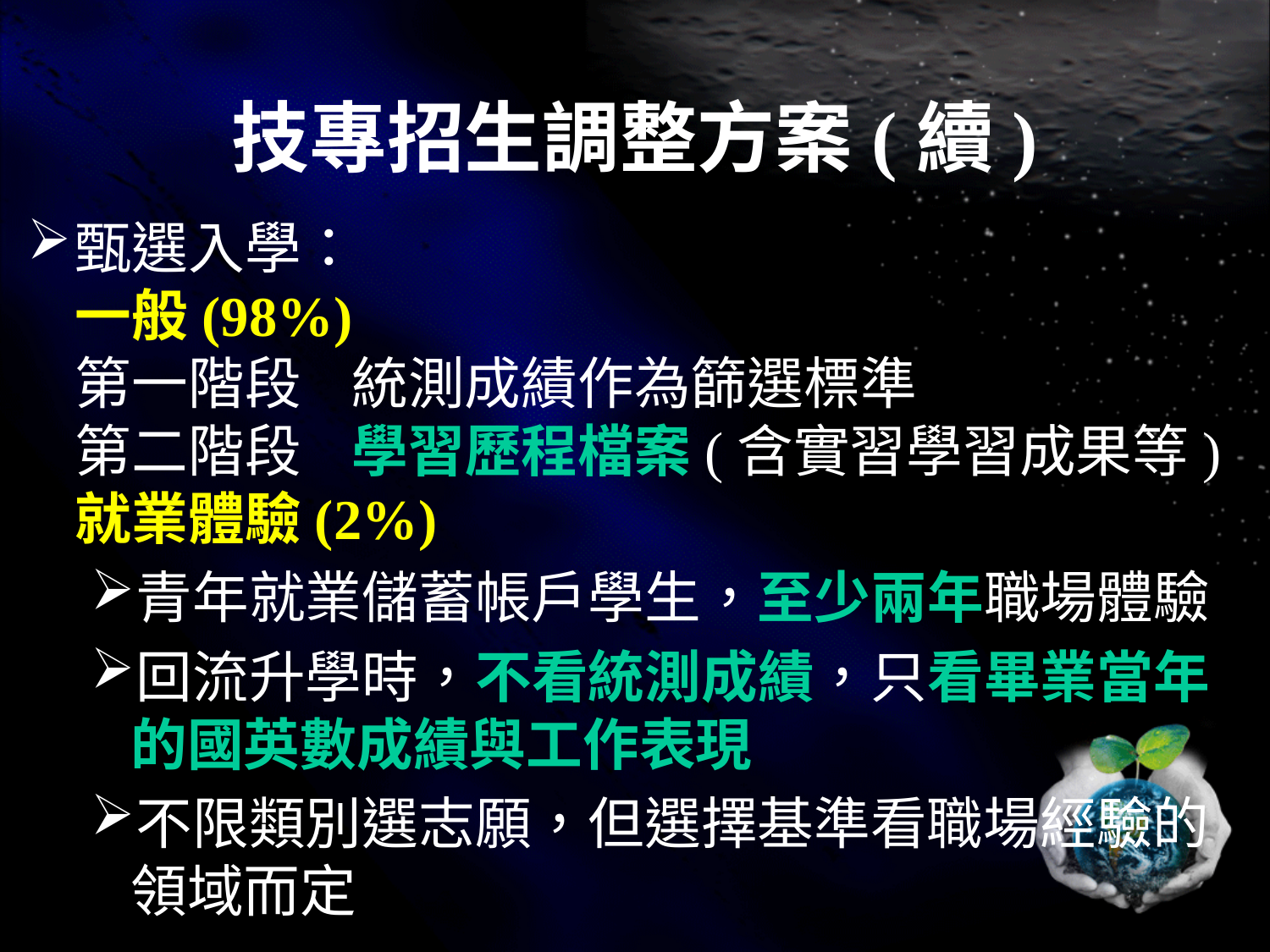

# 技專招生調整方案(續)
甄選入學：
一般(98%)
第一階段    統測成績作為篩選標準
第二階段    學習歷程檔案(含實習學習成果等)
就業體驗(2%)
青年就業儲蓄帳戶學生，至少兩年職場體驗
回流升學時，不看統測成績，只看畢業當年的國英數成績與工作表現
不限類別選志願，但選擇基準看職場經驗的領域而定